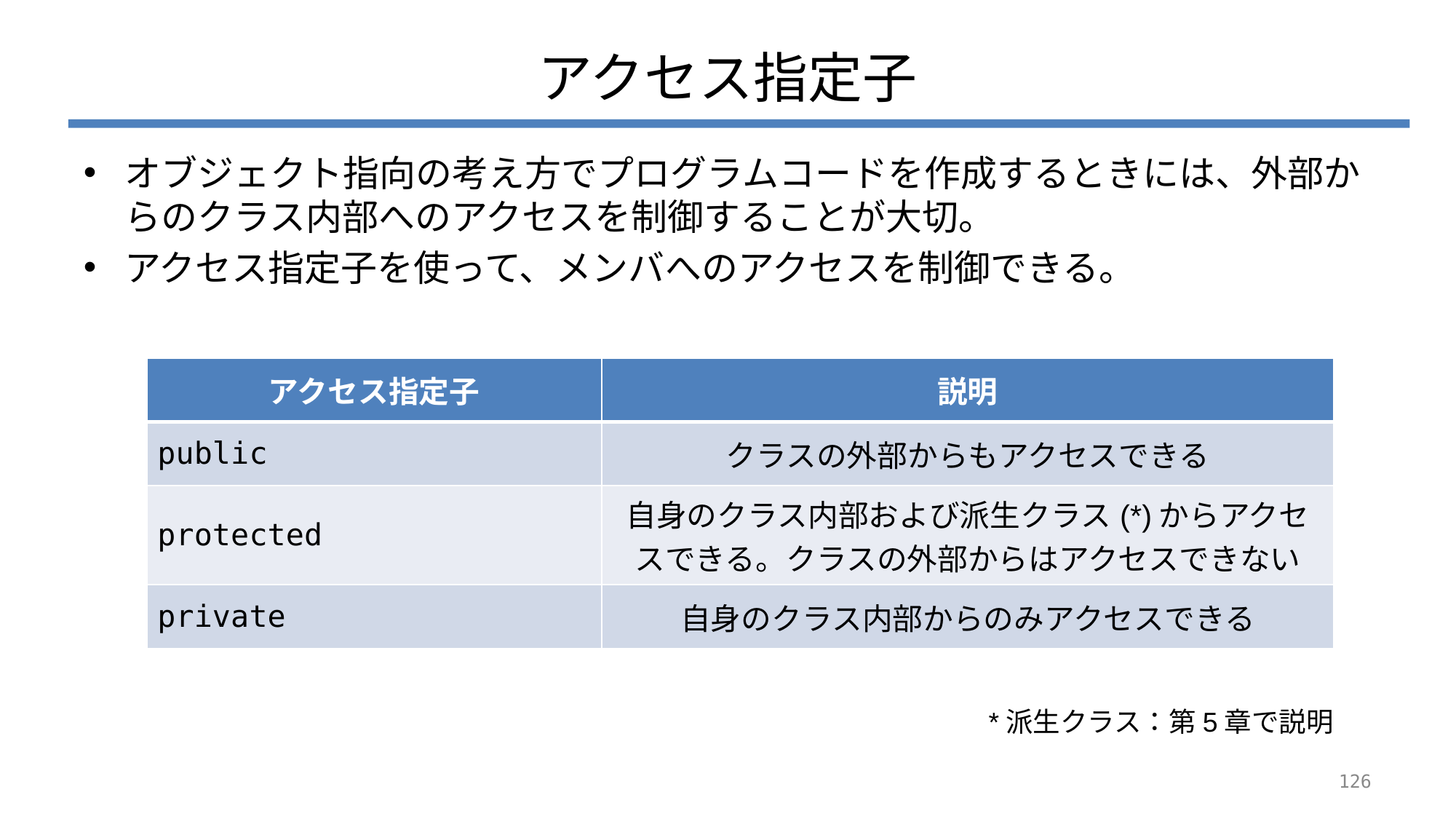

# アクセス指定子
オブジェクト指向の考え方でプログラムコードを作成するときには、外部からのクラス内部へのアクセスを制御することが大切。
アクセス指定子を使って、メンバへのアクセスを制御できる。
| アクセス指定子 | 説明 |
| --- | --- |
| public | クラスの外部からもアクセスできる |
| protected | 自身のクラス内部および派生クラス(\*)からアクセスできる。クラスの外部からはアクセスできない |
| private | 自身のクラス内部からのみアクセスできる |
*派生クラス：第5章で説明
126